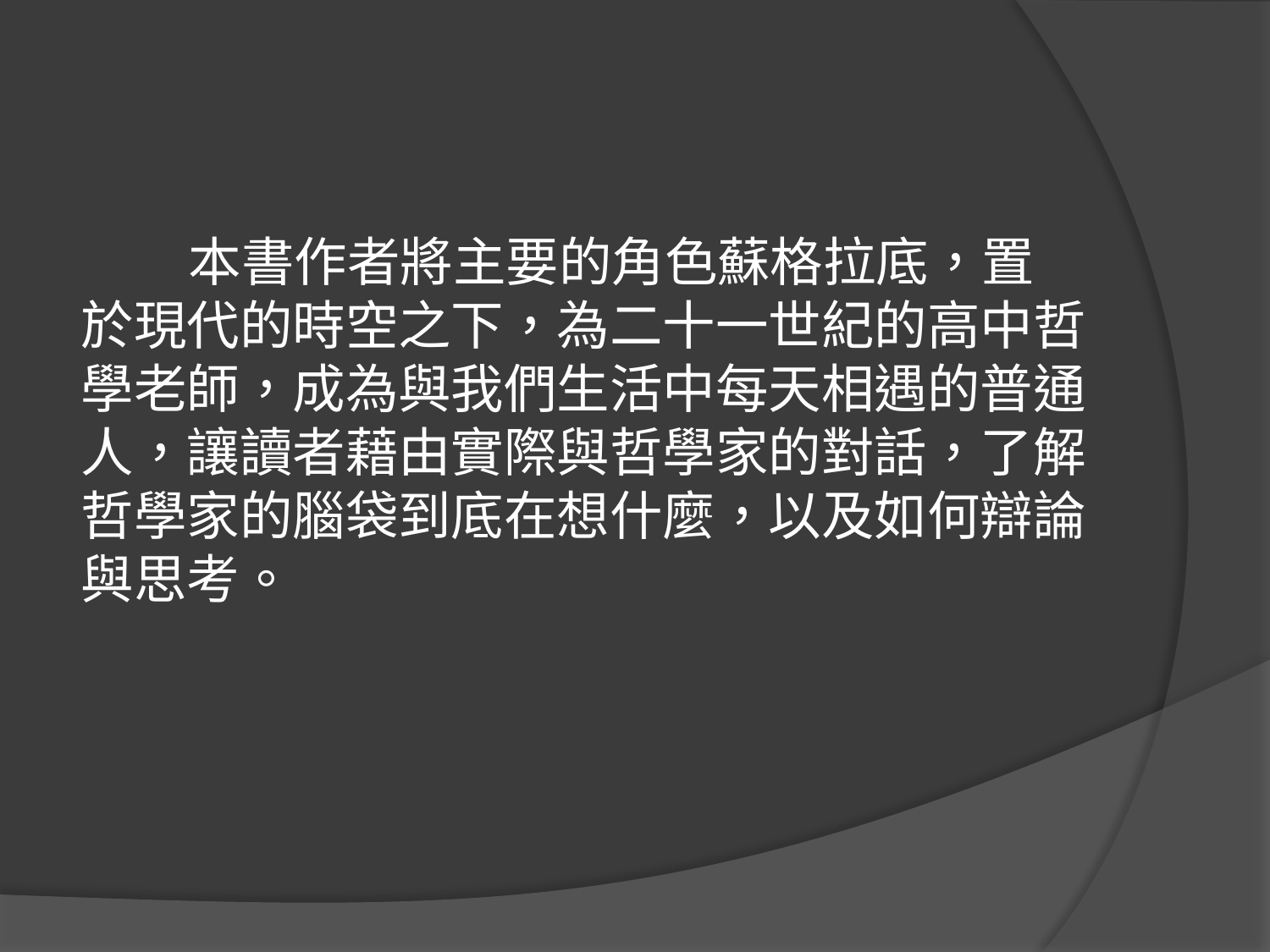

#
        本書作者將主要的角色蘇格拉底，置於現代的時空之下，為二十一世紀的高中哲學老師，成為與我們生活中每天相遇的普通人，讓讀者藉由實際與哲學家的對話，了解哲學家的腦袋到底在想什麼，以及如何辯論與思考。